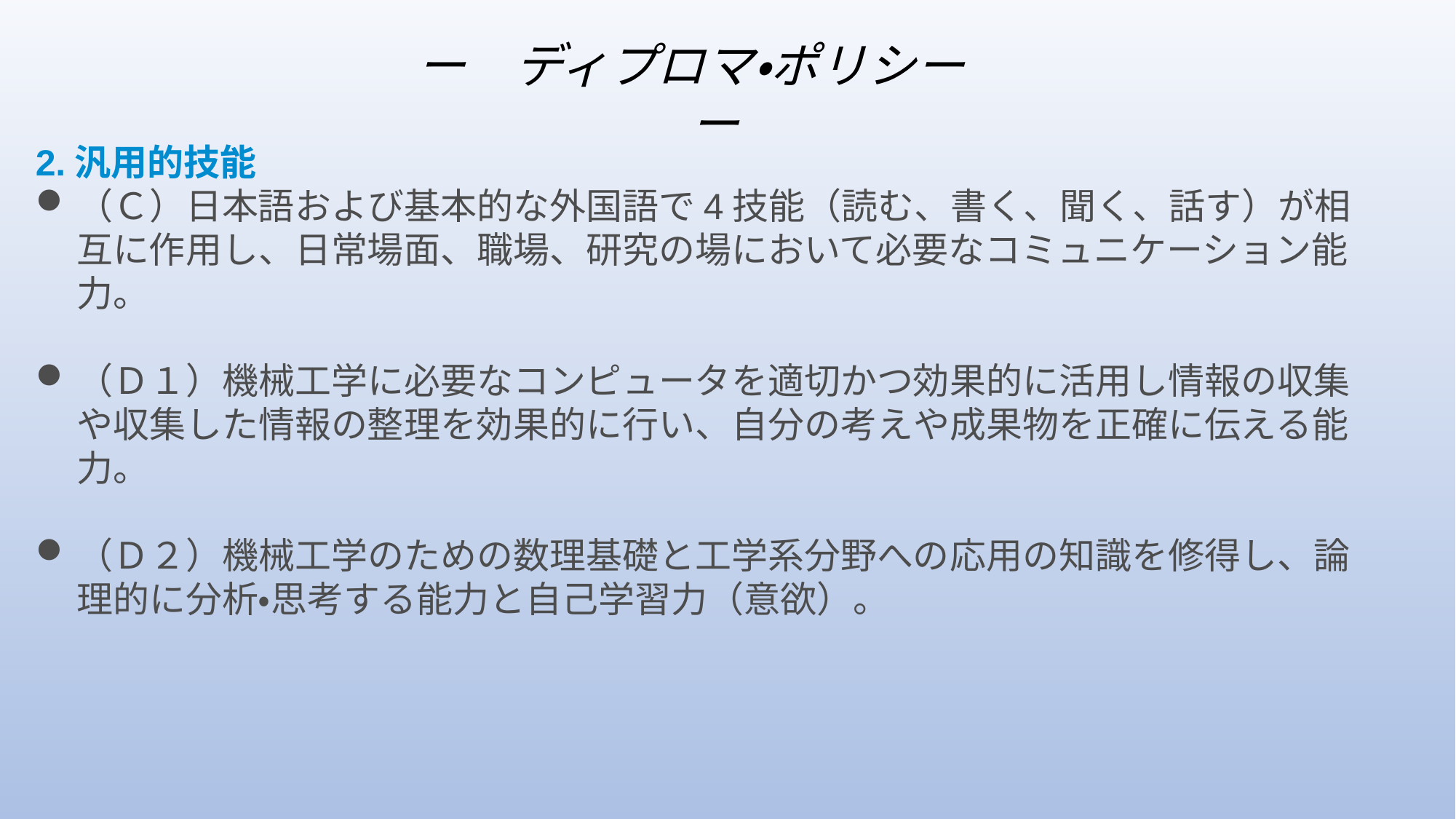

ー　ディプロマ・ポリシー　ー
2.汎用的技能
（Ｃ）日本語および基本的な外国語で4技能（読む、書く、聞く、話す）が相互に作用し、日常場面、職場、研究の場において必要なコミュニケーション能力。

（Ｄ１）機械工学に必要なコンピュータを適切かつ効果的に活用し情報の収集や収集した情報の整理を効果的に行い、自分の考えや成果物を正確に伝える能力。

（Ｄ２）機械工学のための数理基礎と工学系分野への応用の知識を修得し、論理的に分析・思考する能力と自己学習力（意欲）。